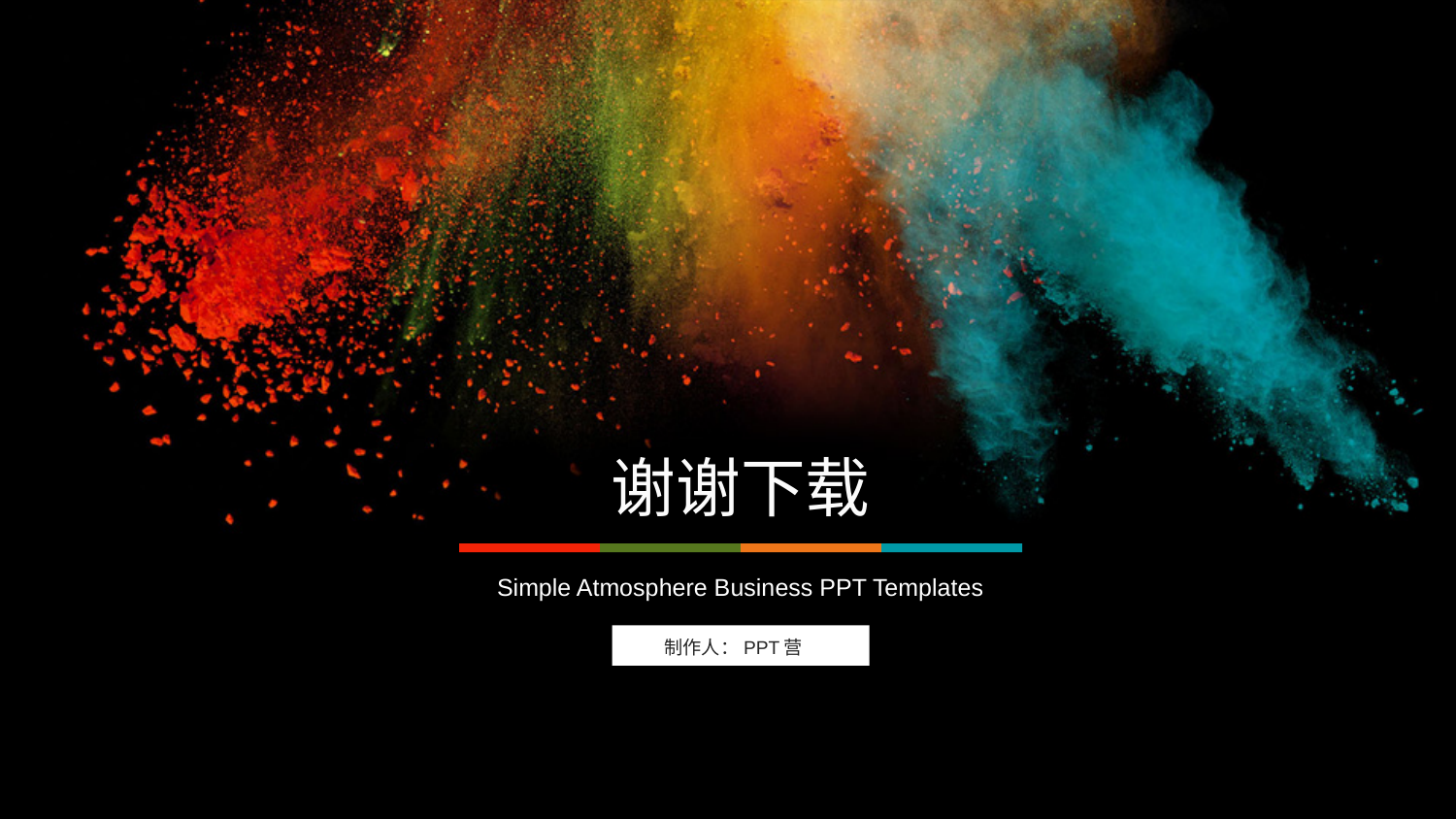

谢谢下载

Simple Atmosphere Business PPT Templates

制作人：PPT营